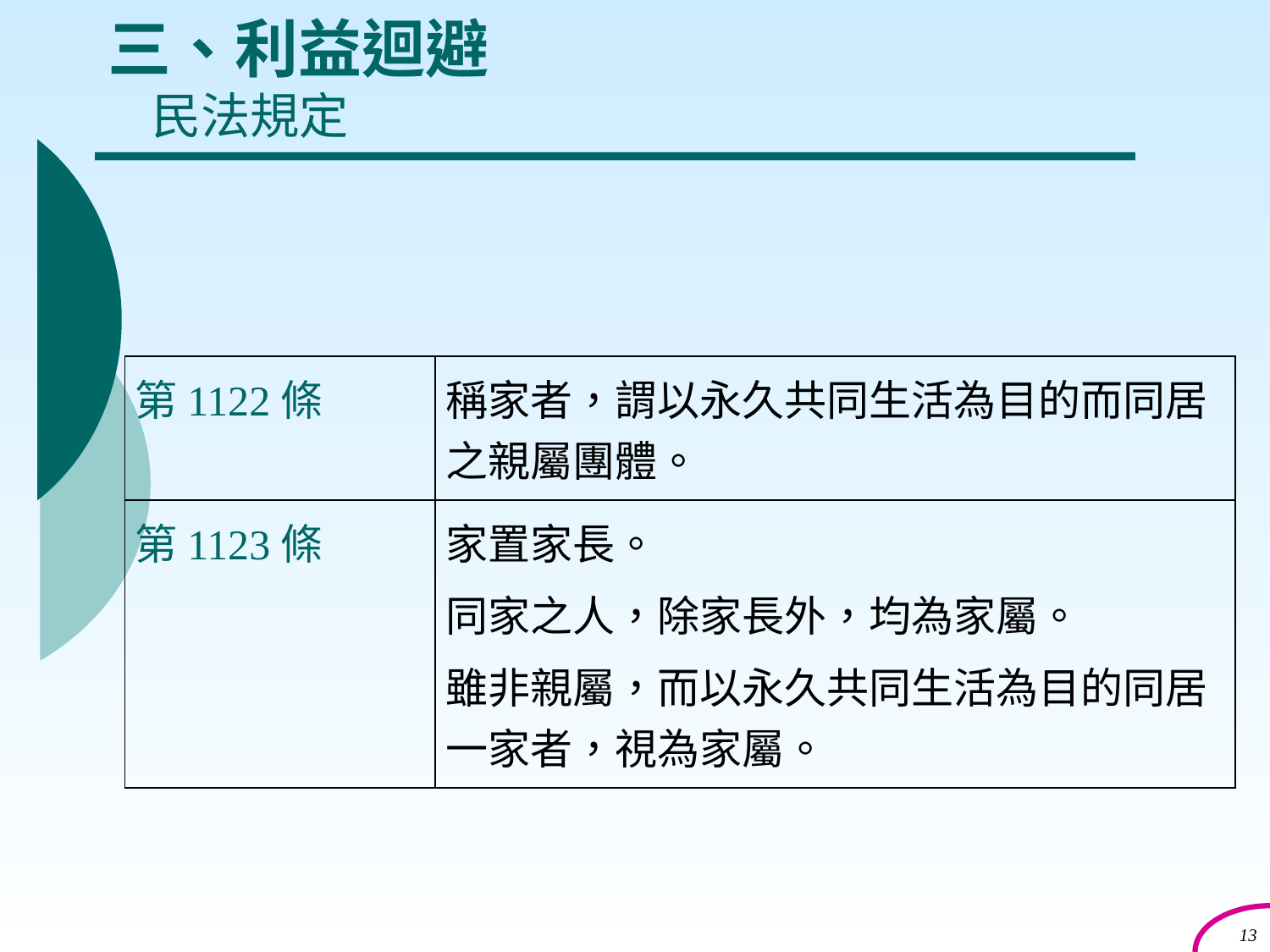

# 三、利益迴避 民法規定
| 第 1122 條 | 稱家者，謂以永久共同生活為目的而同居之親屬團體。 |
| --- | --- |
| 第 1123 條 | 家置家長。 同家之人，除家長外，均為家屬。 雖非親屬，而以永久共同生活為目的同居一家者，視為家屬。 |
13